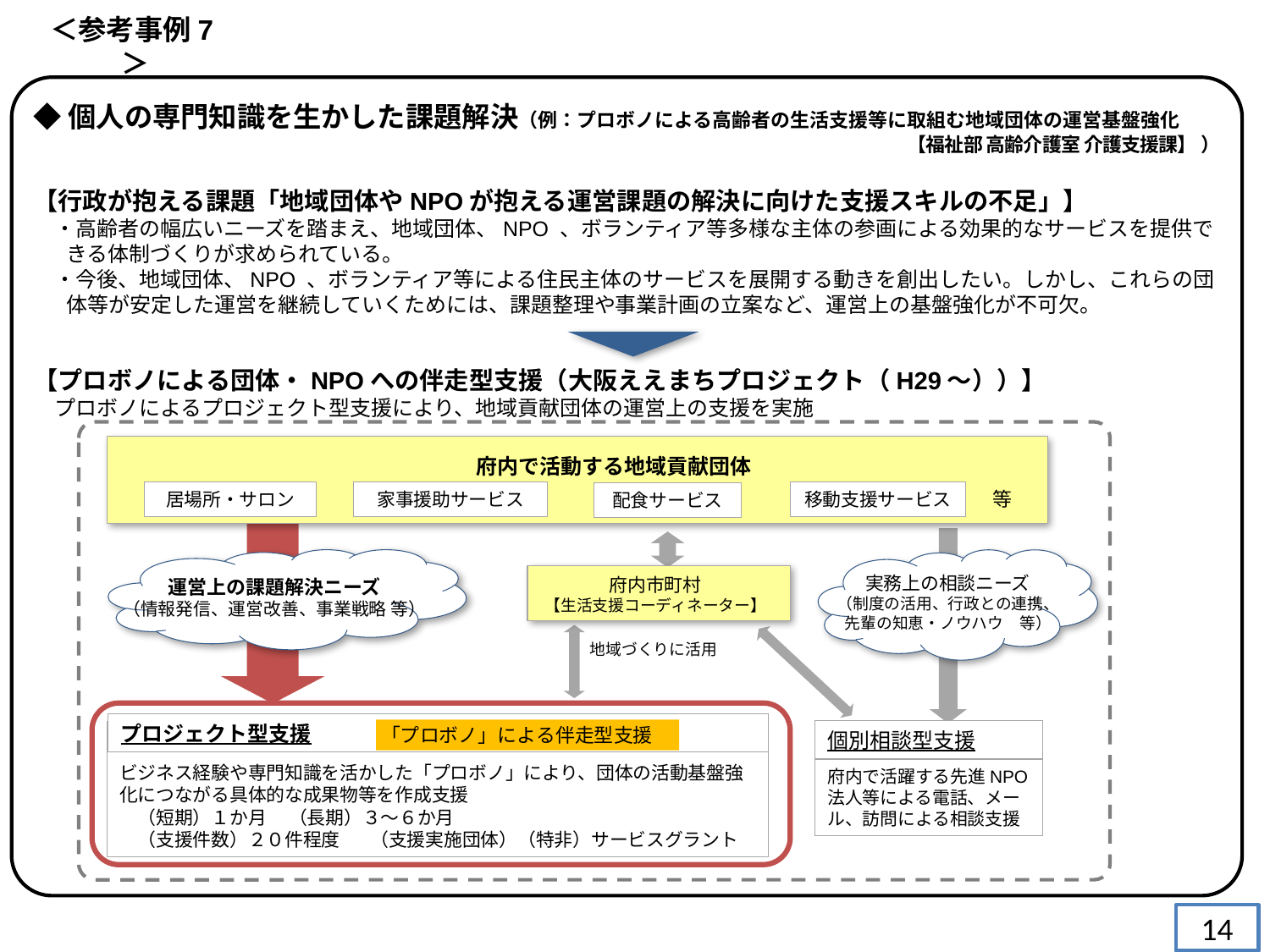

＜参考事例7＞
◆個人の専門知識を生かした課題解決（例：プロボノによる高齢者の生活支援等に取組む地域団体の運営基盤強化
【福祉部 高齢介護室 介護支援課】 ）

【行政が抱える課題「地域団体やNPOが抱える運営課題の解決に向けた支援スキルの不足」】
　・高齢者の幅広いニーズを踏まえ、地域団体、NPO 、ボランティア等多様な主体の参画による効果的なサービスを提供で
      きる体制づくりが求められている。
　・今後、地域団体、NPO 、ボランティア等による住民主体のサービスを展開する動きを創出したい。しかし、これらの団
      体等が安定した運営を継続していくためには、課題整理や事業計画の立案など、運営上の基盤強化が不可欠。

【プロボノによる団体・NPOへの伴走型支援（大阪ええまちプロジェクト（H29～））】
　プロボノによるプロジェクト型支援により、地域貢献団体の運営上の支援を実施

府内で活動する地域貢献団体
等
居場所・サロン
家事援助サービス
移動支援サービス
配食サービス

運営上の課題解決ニーズ
（情報発信、運営改善、事業戦略 等）
実務上の相談ニーズ
（制度の活用、行政との連携、
先輩の知恵・ノウハウ　等）

府内市町村
【生活支援コーディネーター】
地域づくりに活用

プロジェクト型支援
「プロボノ」による伴走型支援
個別相談型支援

ビジネス経験や専門知識を活かした「プロボノ」により、団体の活動基盤強化につながる具体的な成果物等を作成支援
　（短期）１か月 　（長期）３～６か月
　（支援件数）２０件程度   　（支援実施団体）（特非）サービスグラント
府内で活躍する先進NPO法人等による電話、メール、訪問による相談支援
14